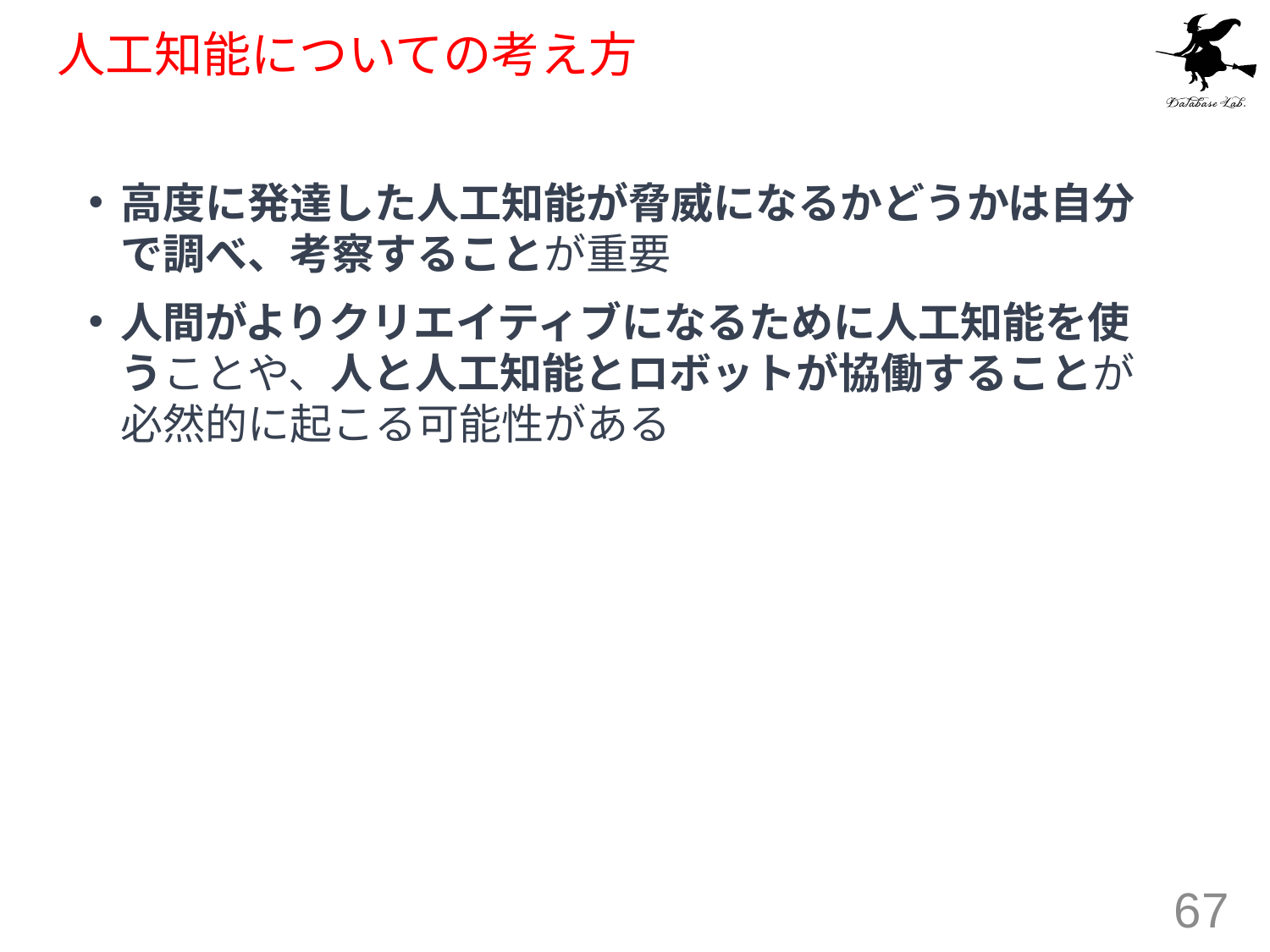

# 人工知能についての考え方
高度に発達した人工知能が脅威になるかどうかは自分で調べ、考察することが重要
人間がよりクリエイティブになるために人工知能を使うことや、人と人工知能とロボットが協働することが必然的に起こる可能性がある

67